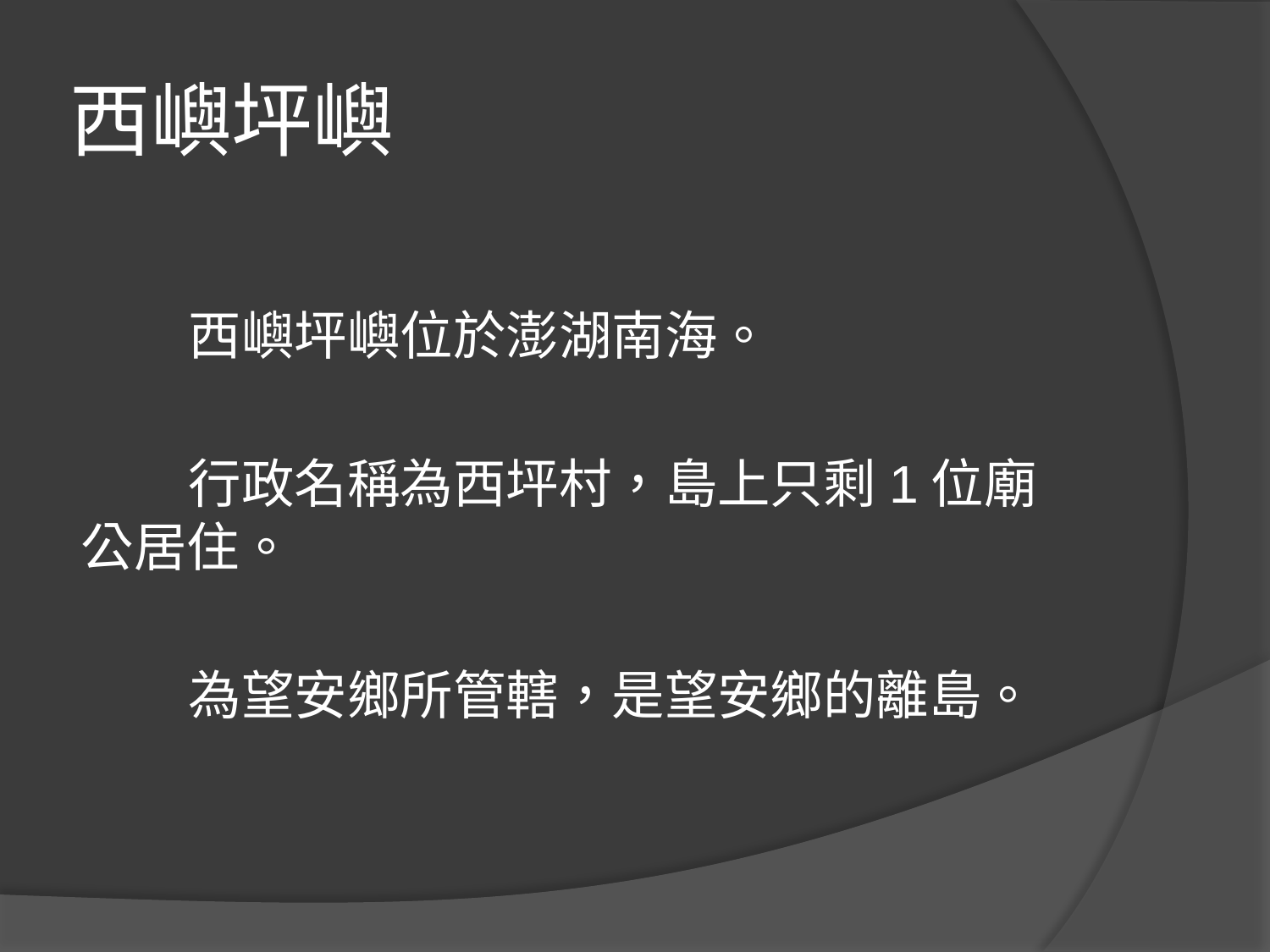

# 西嶼坪嶼

        西嶼坪嶼位於澎湖南海。

        行政名稱為西坪村，島上只剩1位廟公居住。

        為望安鄉所管轄，是望安鄉的離島。